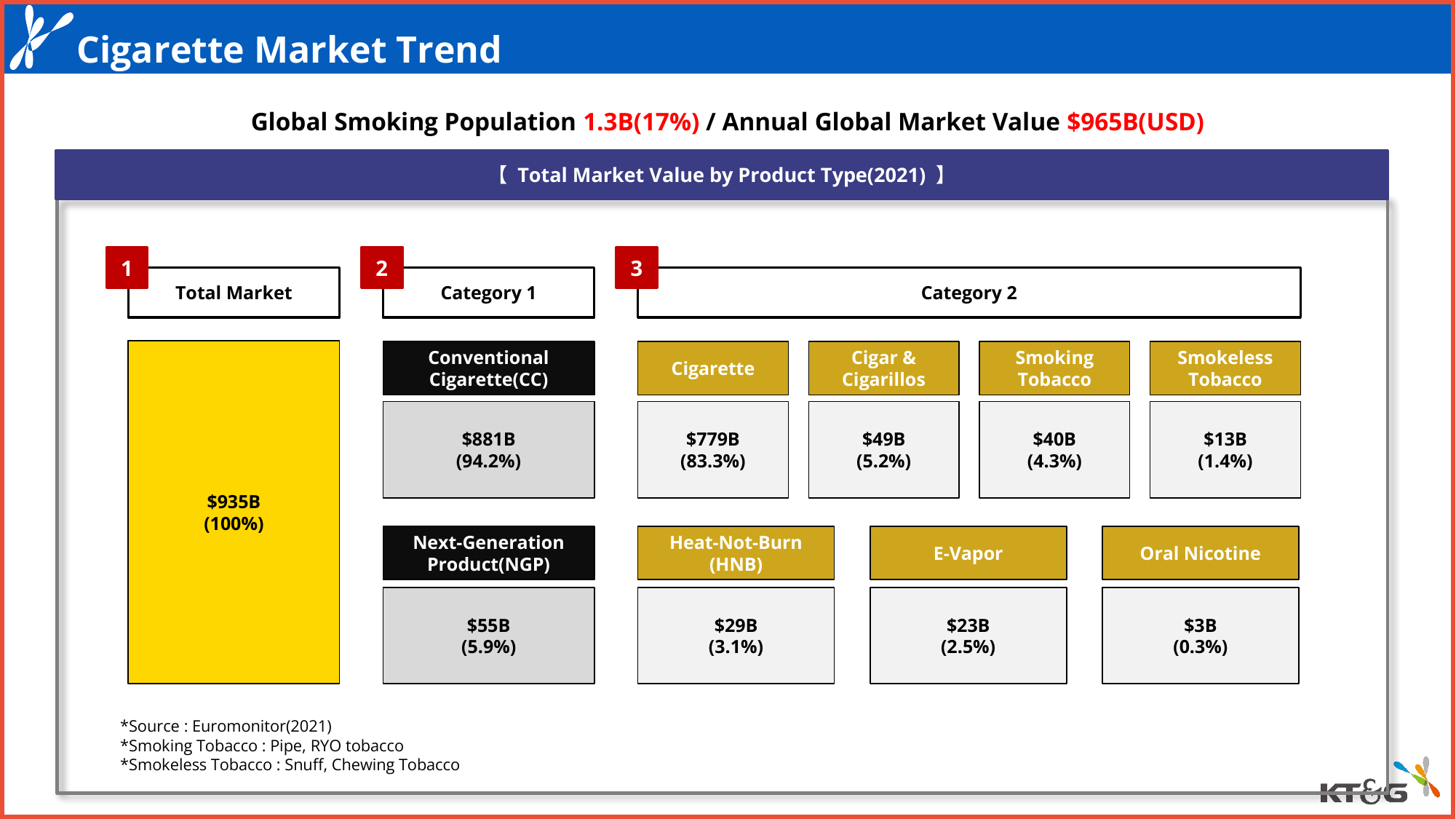

30슬라이드
Cigarette Market Trend
Global Smoking Population 1.3B(17%) / Annual Global Market Value $965B(USD)
【 Total Market Value by Product Type(2021) 】

1
2
3
Total Market
Category 1
Category 2
$935B
(100%)
Conventional Cigarette(CC)
Cigarette
Cigar &
Cigarillos
Smoking
Tobacco
Smokeless
Tobacco
$881B
(94.2%)
$779B
(83.3%)
$49B
(5.2%)
$40B
(4.3%)
$13B
(1.4%)
Next-Generation
Product(NGP)
Heat-Not-Burn
(HNB)
E-Vapor
Oral Nicotine
$55B
(5.9%)
$29B
(3.1%)
$23B
(2.5%)
$3B
(0.3%)
*Source : Euromonitor(2021)
*Smoking Tobacco : Pipe, RYO tobacco
*Smokeless Tobacco : Snuff, Chewing Tobacco